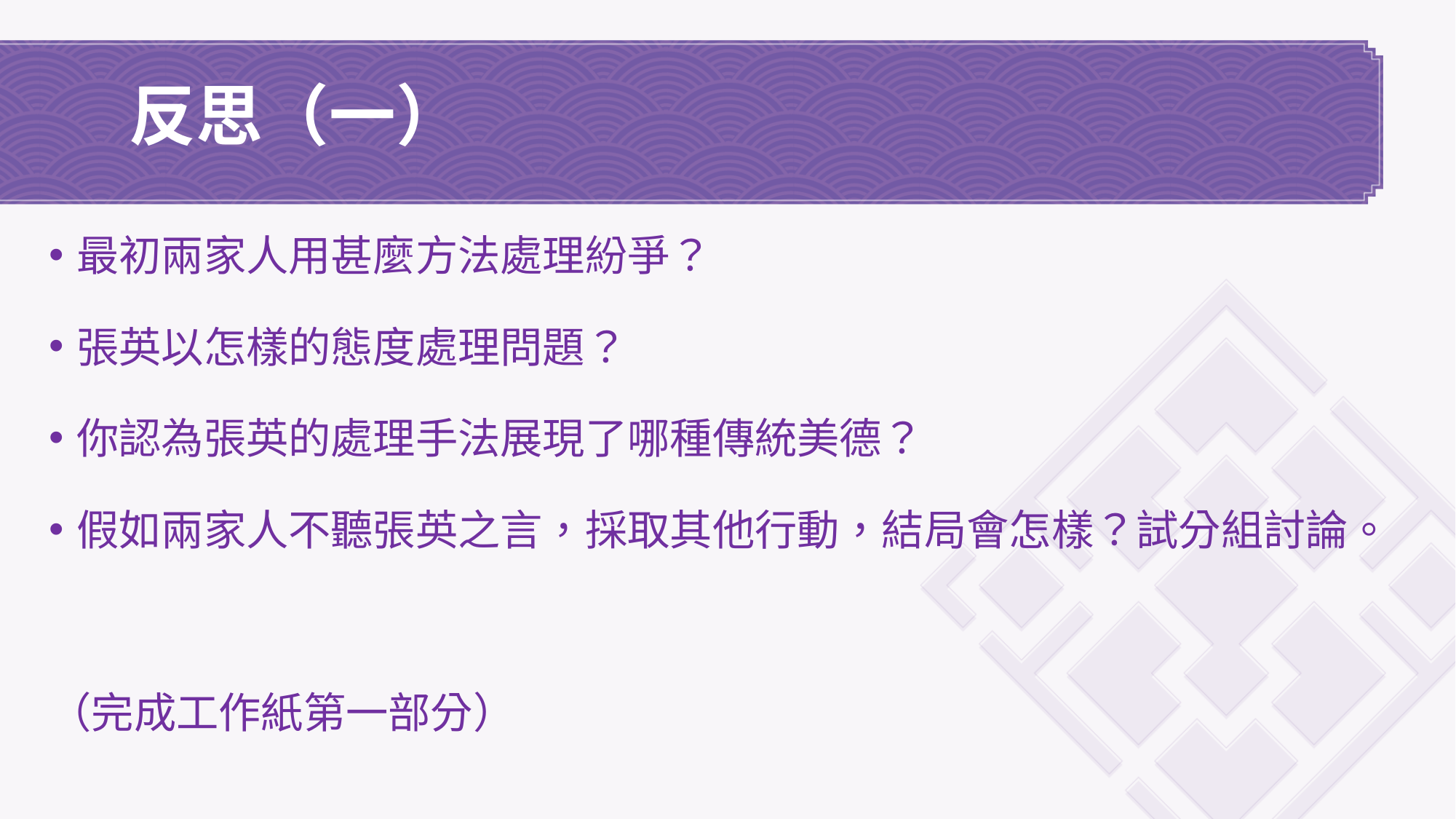

反思（一）
最初兩家人用甚麼方法處理紛爭？
張英以怎樣的態度處理問題？
你認為張英的處理手法展現了哪種傳統美德？
假如兩家人不聽張英之言，採取其他行動，結局會怎樣？試分組討論。

（完成工作紙第一部分）